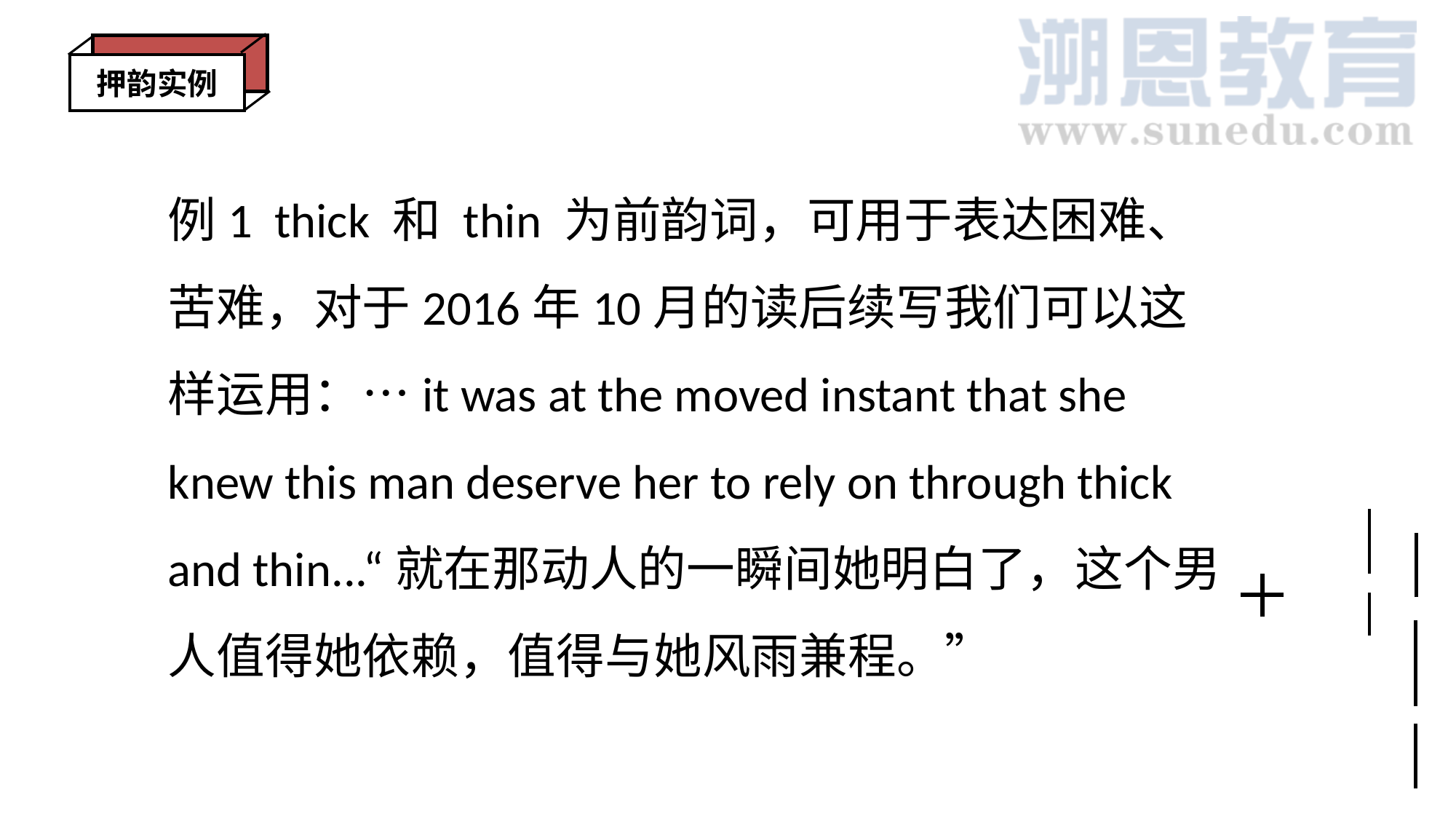

押韵实例
例1  thick 和 thin 为前韵词，可用于表达困难、苦难，对于2016年10月的读后续写我们可以这样运用：…it was at the moved instant that she knew this man deserve her to rely on through thick and thin...“就在那动人的一瞬间她明白了，这个男人值得她依赖，值得与她风雨兼程。”